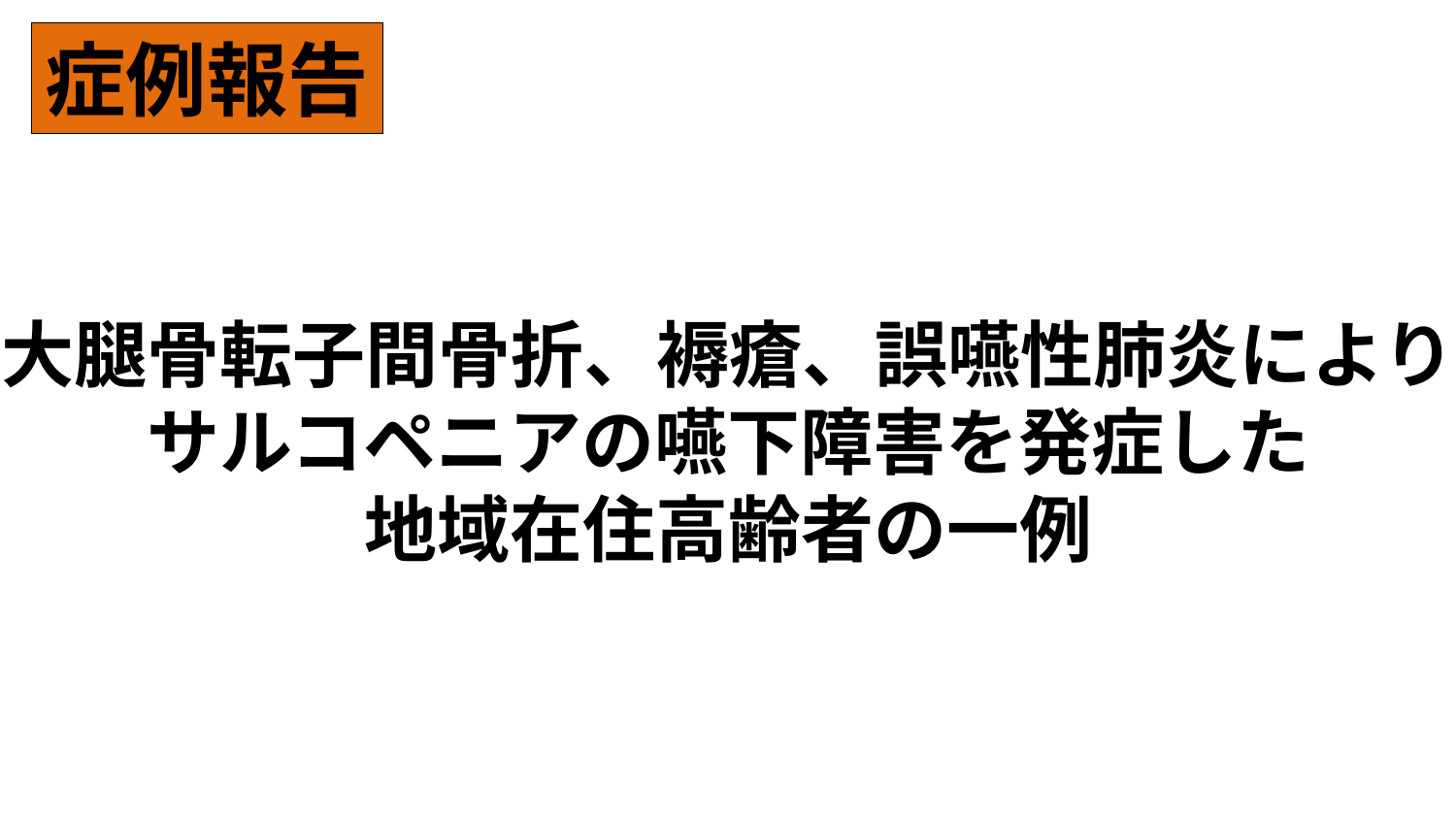

症例報告
大腿骨転子間骨折、褥瘡、誤嚥性肺炎により
サルコペニアの嚥下障害を発症した
地域在住高齢者の一例